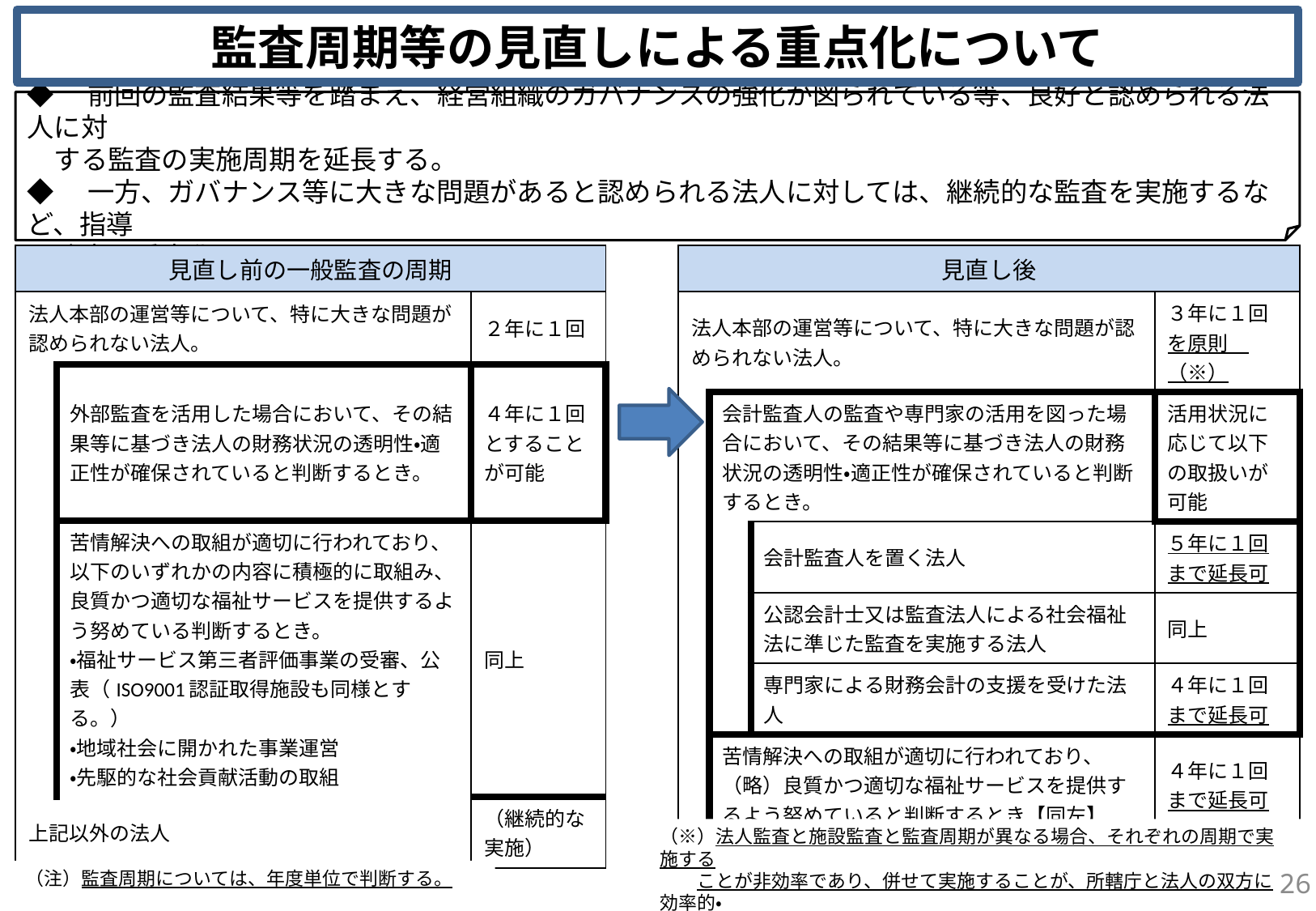

監査周期等の見直しによる重点化について

◆　前回の監査結果等を踏まえ、経営組織のガバナンスの強化が図られている等、良好と認められる法人に対
　する監査の実施周期を延長する。
◆　一方、ガバナンス等に大きな問題があると認められる法人に対しては、継続的な監査を実施するなど、指導
　監査の重点化を図る。
| 見直し前の一般監査の周期 |  |  |
| --- | --- | --- |
| 法人本部の運営等について、特に大きな問題が認められない法人。 |  | ２年に１回 |
|  | 外部監査を活用した場合において、その結果等に基づき法人の財務状況の透明性・適正性が確保されていると判断するとき。 | ４年に１回とすることが可能 |
|  | 苦情解決への取組が適切に行われており、以下のいずれかの内容に積極的に取組み、良質かつ適切な福祉サービスを提供するよう努めている判断するとき。 ・福祉サービス第三者評価事業の受審、公表（ISO9001認証取得施設も同様とする。） ・地域社会に開かれた事業運営 ・先駆的な社会貢献活動の取組 | 同上 |
| 上記以外の法人 |  | （継続的な実施） |
| 見直し後 |  |  |  |
| --- | --- | --- | --- |
| 法人本部の運営等について、特に大きな問題が認められない法人。 |  |  | ３年に１回を原則　（※） |
|  | 会計監査人の監査や専門家の活用を図った場合において、その結果等に基づき法人の財務状況の透明性・適正性が確保されていると判断するとき。 |  | 活用状況に応じて以下の取扱いが可能 |
|  |  | 会計監査人を置く法人 | ５年に１回まで延長可 |
|  |  | 公認会計士又は監査法人による社会福祉法に準じた監査を実施する法人 | 同上 |
|  |  | 専門家による財務会計の支援を受けた法人 | ４年に１回まで延長可 |
|  | 苦情解決への取組が適切に行われており、（略）良質かつ適切な福祉サービスを提供するよう努めていると判断するとき【同左】 |  | ４年に１回まで延長可 |
| 上記以外の法人 |  |  | 継続的な 実施 |

（※）法人監査と施設監査と監査周期が異なる場合、それぞれの周期で実施する
　　ことが非効率であり、併せて実施することが、所轄庁と法人の双方に効率的・
　　効果的である場合など特別な事情がある場合は、異なる周期の設定が可能。
26
（注）監査周期については、年度単位で判断する。